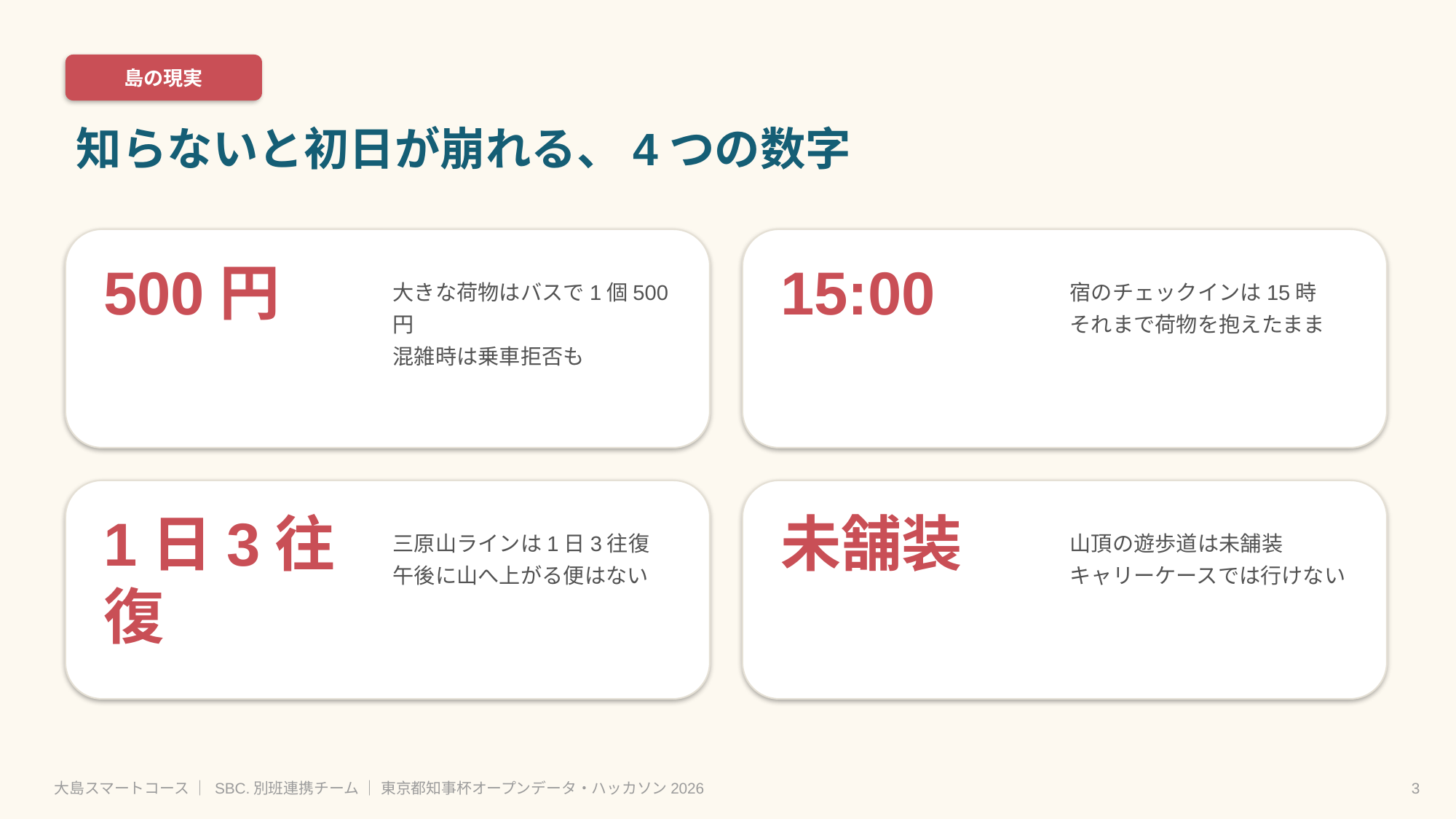

島の現実
知らないと初日が崩れる、4つの数字

500円
15:00
大きな荷物はバスで1個500円
混雑時は乗車拒否も
宿のチェックインは15時
それまで荷物を抱えたまま

1日3往復
未舗装
三原山ラインは1日3往復
午後に山へ上がる便はない
山頂の遊歩道は未舗装
キャリーケースでは行けない
大島スマートコース ｜ SBC.別班連携チーム ｜ 東京都知事杯オープンデータ・ハッカソン2026
3